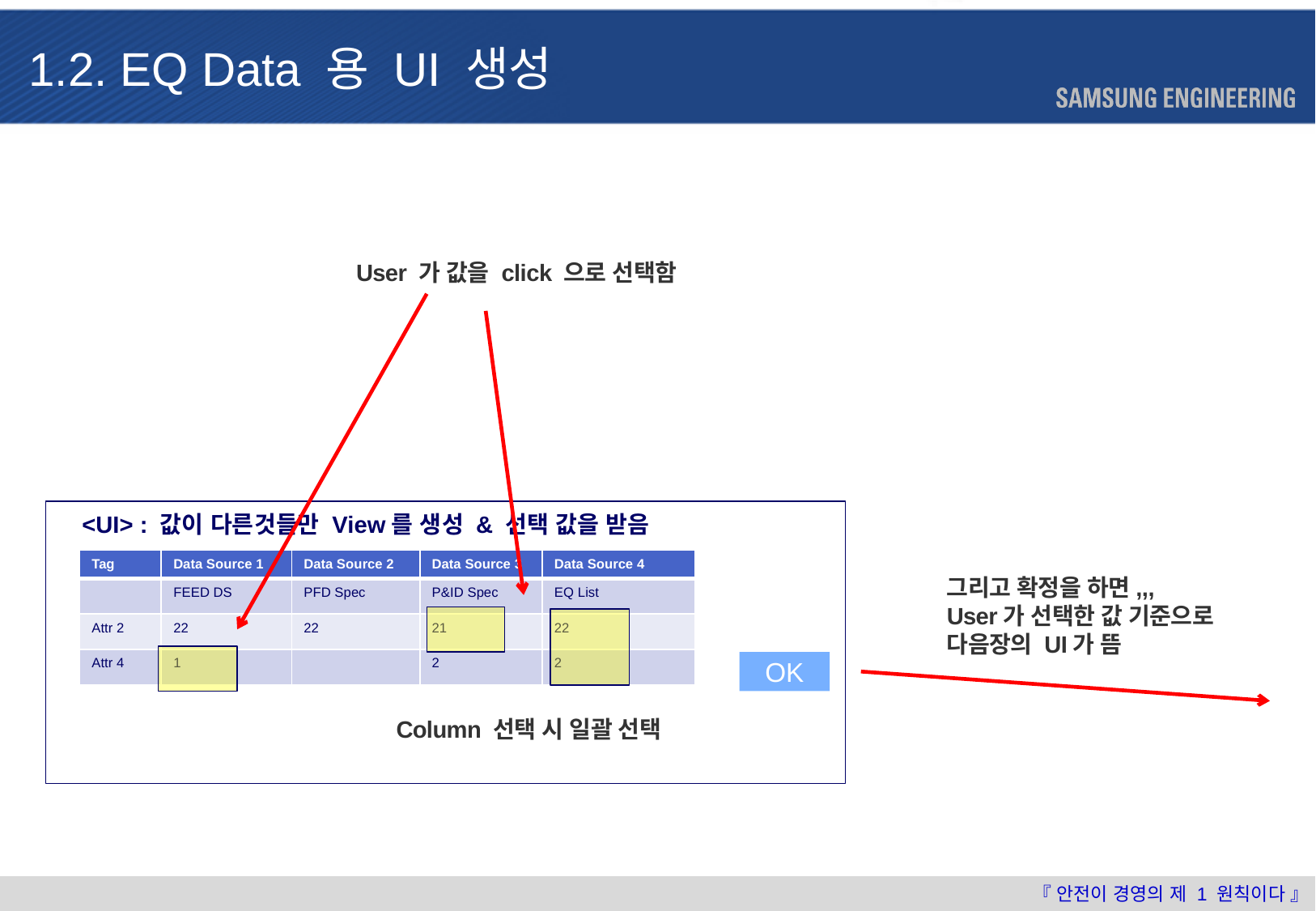

1.2. EQ Data 용 UI 생성
User 가 값을 click 으로 선택함
<UI> : 값이 다른것들만 View를 생성 & 선택 값을 받음

| Tag | Data Source 1 | Data Source 2 | Data Source 3 | Data Source 4 |
| --- | --- | --- | --- | --- |
|  | FEED DS | PFD Spec | P&ID Spec | EQ List |
| Attr 2 | 22 | 22 | 21 | 22 |
| Attr 4 | 1 |  | 2 | 2 |
그리고 확정을 하면,,,
User가 선택한 값 기준으로
다음장의 UI가 뜸

OK
Column 선택 시 일괄 선택